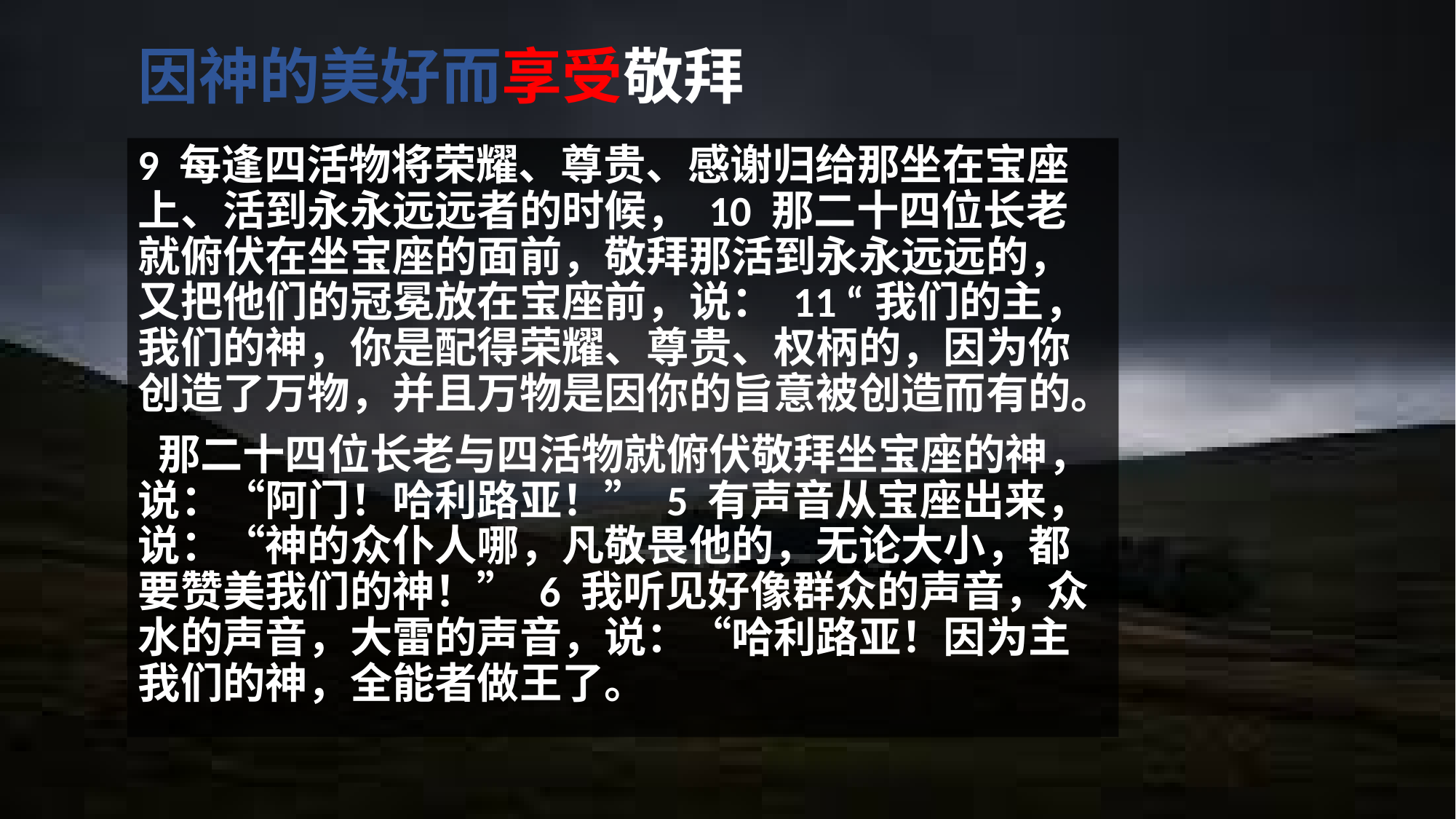

# 因神的美好而享受敬拜
9 每逢四活物将荣耀、尊贵、感谢归给那坐在宝座上、活到永永远远者的时候， 10 那二十四位长老就俯伏在坐宝座的面前，敬拜那活到永永远远的，又把他们的冠冕放在宝座前，说： 11 “我们的主，我们的神，你是配得荣耀、尊贵、权柄的，因为你创造了万物，并且万物是因你的旨意被创造而有的。
 那二十四位长老与四活物就俯伏敬拜坐宝座的神，说：“阿门！哈利路亚！” 5 有声音从宝座出来，说：“神的众仆人哪，凡敬畏他的，无论大小，都要赞美我们的神！” 6 我听见好像群众的声音，众水的声音，大雷的声音，说：“哈利路亚！因为主我们的神，全能者做王了。